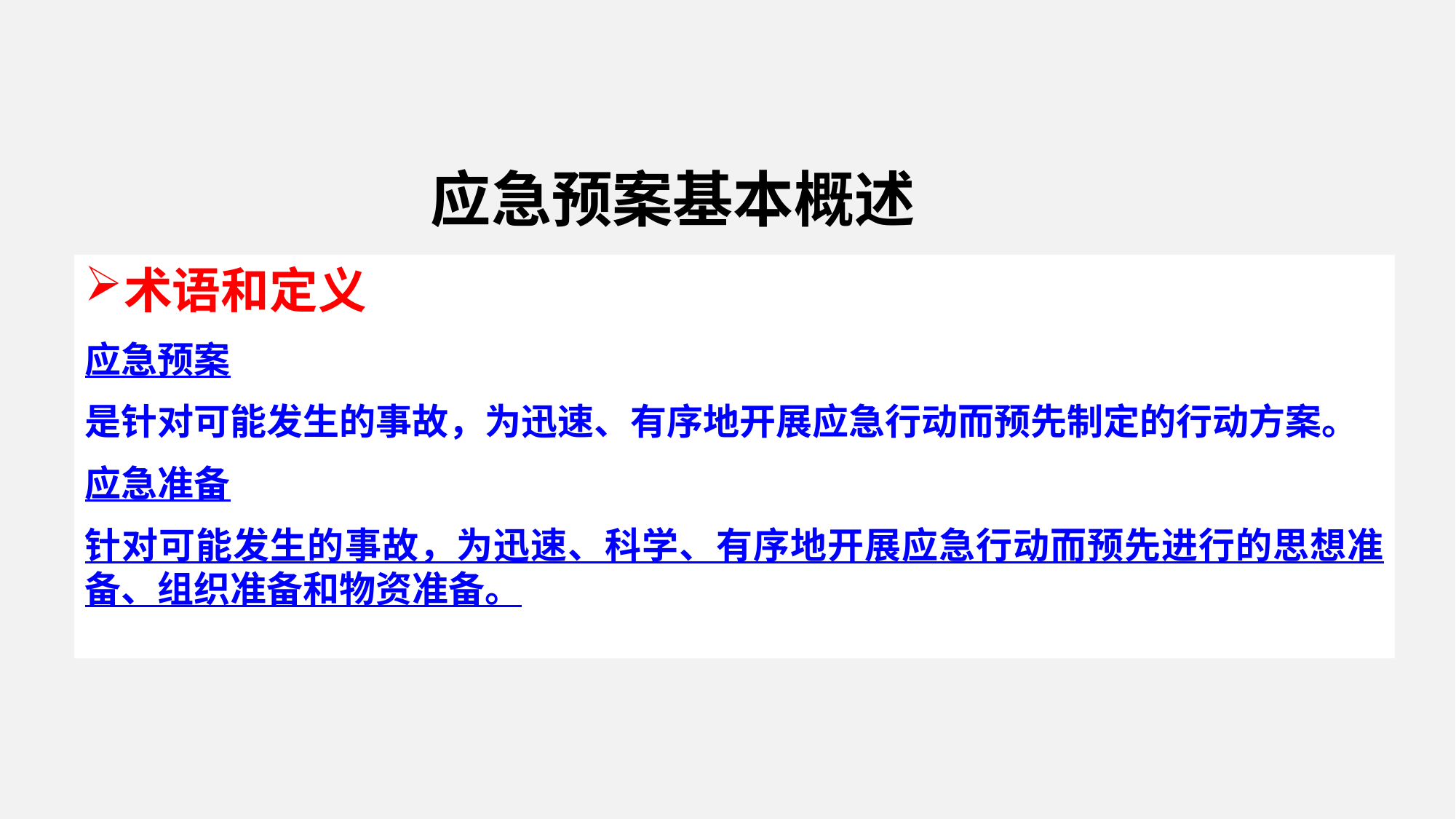

# 应急预案基本概述
术语和定义
应急预案
是针对可能发生的事故，为迅速、有序地开展应急行动而预先制定的行动方案。
应急准备
针对可能发生的事故，为迅速、科学、有序地开展应急行动而预先进行的思想准备、组织准备和物资准备。